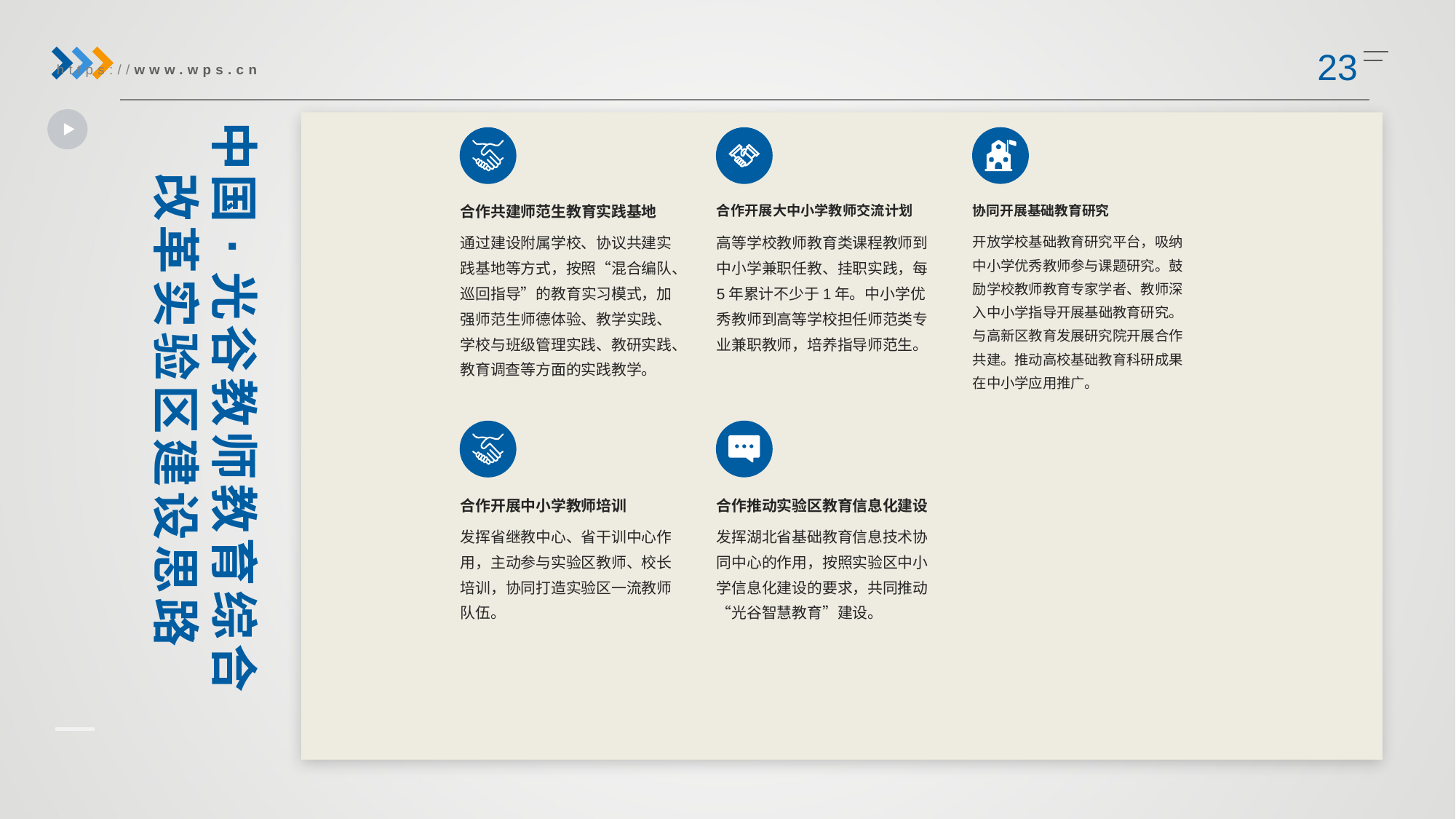

https://www.wps.cn
中国·光谷教师教育综合改革实验区建设思路

合作共建师范生教育实践基地
合作开展大中小学教师交流计划
协同开展基础教育研究
通过建设附属学校、协议共建实践基地等方式，按照“混合编队、巡回指导”的教育实习模式，加强师范生师德体验、教学实践、学校与班级管理实践、教研实践、教育调查等方面的实践教学。
高等学校教师教育类课程教师到中小学兼职任教、挂职实践，每5年累计不少于1年。中小学优秀教师到高等学校担任师范类专业兼职教师，培养指导师范生。
开放学校基础教育研究平台，吸纳中小学优秀教师参与课题研究。鼓励学校教师教育专家学者、教师深入中小学指导开展基础教育研究。与高新区教育发展研究院开展合作共建。推动高校基础教育科研成果在中小学应用推广。

合作推动实验区教育信息化建设
合作开展中小学教师培训
发挥省继教中心、省干训中心作用，主动参与实验区教师、校长培训，协同打造实验区一流教师队伍。
发挥湖北省基础教育信息技术协同中心的作用，按照实验区中小学信息化建设的要求，共同推动“光谷智慧教育”建设。